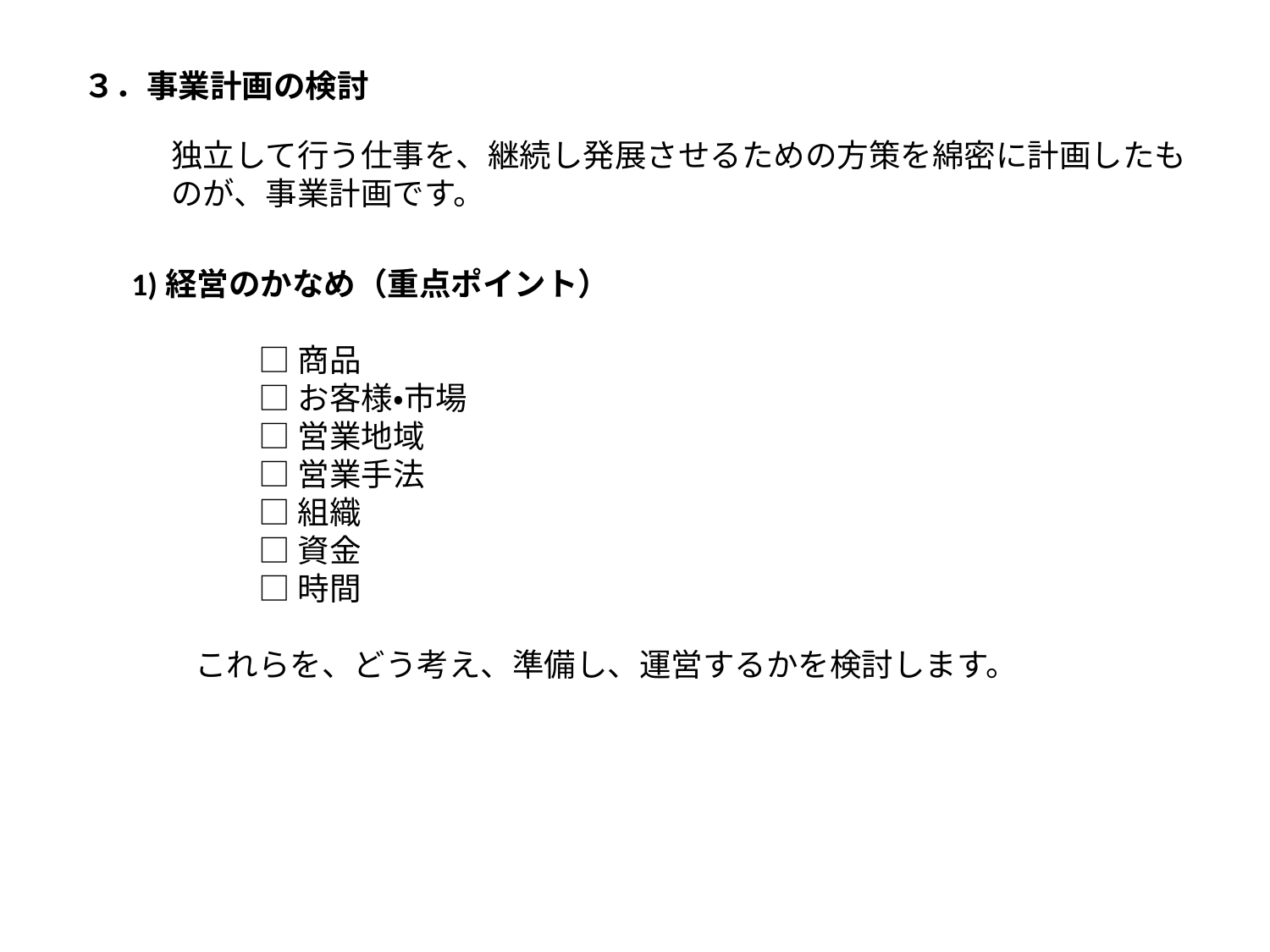

３．事業計画の検討
独立して行う仕事を、継続し発展させるための方策を綿密に計画したものが、事業計画です。
1)経営のかなめ（重点ポイント）

	□商品
	□お客様・市場
	□営業地域
	□営業手法
	□組織
	□資金
	□時間

　　これらを、どう考え、準備し、運営するかを検討します。